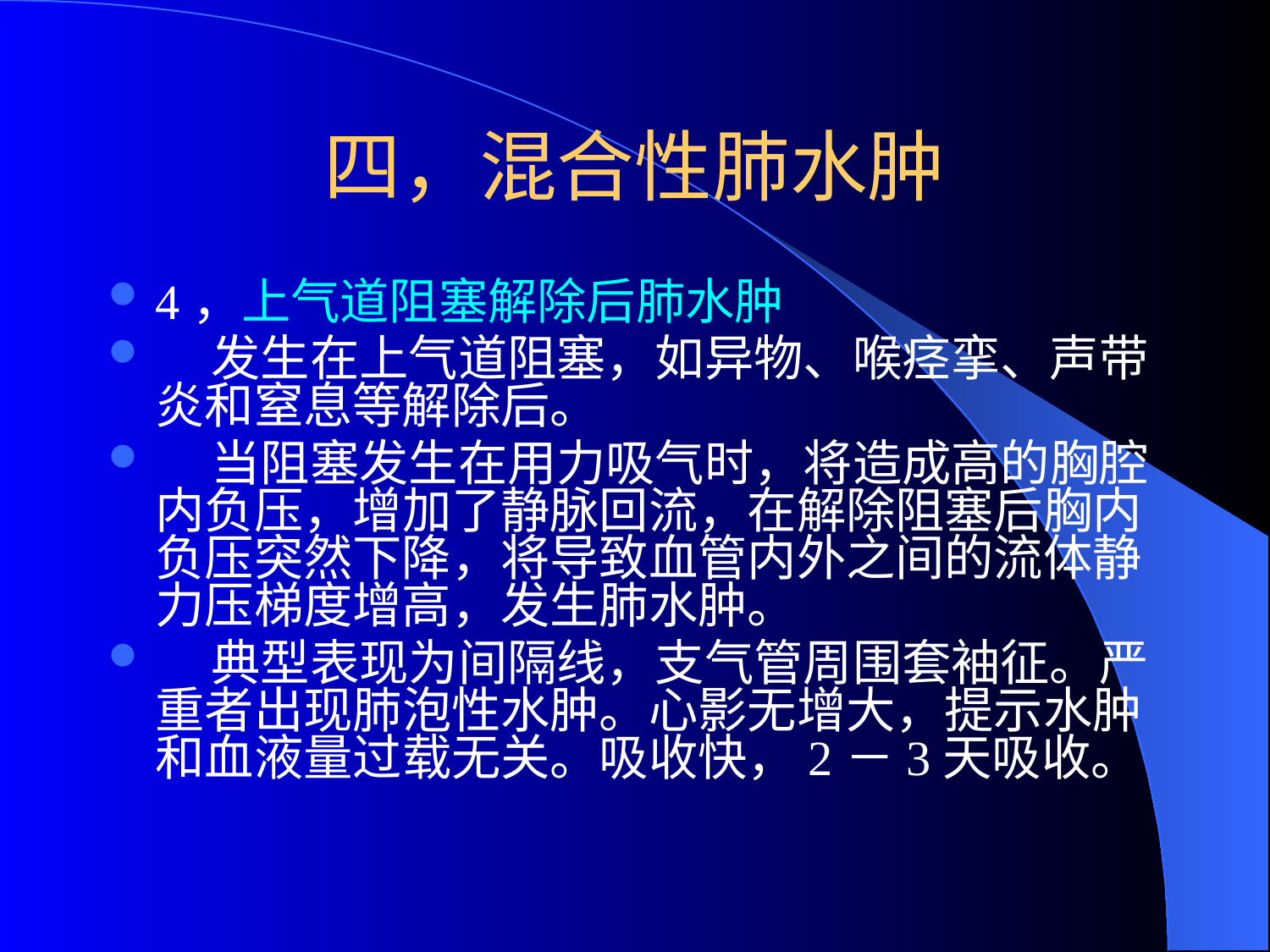

# 四，混合性肺水肿
4，上气道阻塞解除后肺水肿
    发生在上气道阻塞，如异物、喉痉挛、声带炎和窒息等解除后。
    当阻塞发生在用力吸气时，将造成高的胸腔内负压，增加了静脉回流，在解除阻塞后胸内负压突然下降，将导致血管内外之间的流体静力压梯度增高，发生肺水肿。
    典型表现为间隔线，支气管周围套袖征。严重者出现肺泡性水肿。心影无增大，提示水肿和血液量过载无关。吸收快，2－3天吸收。